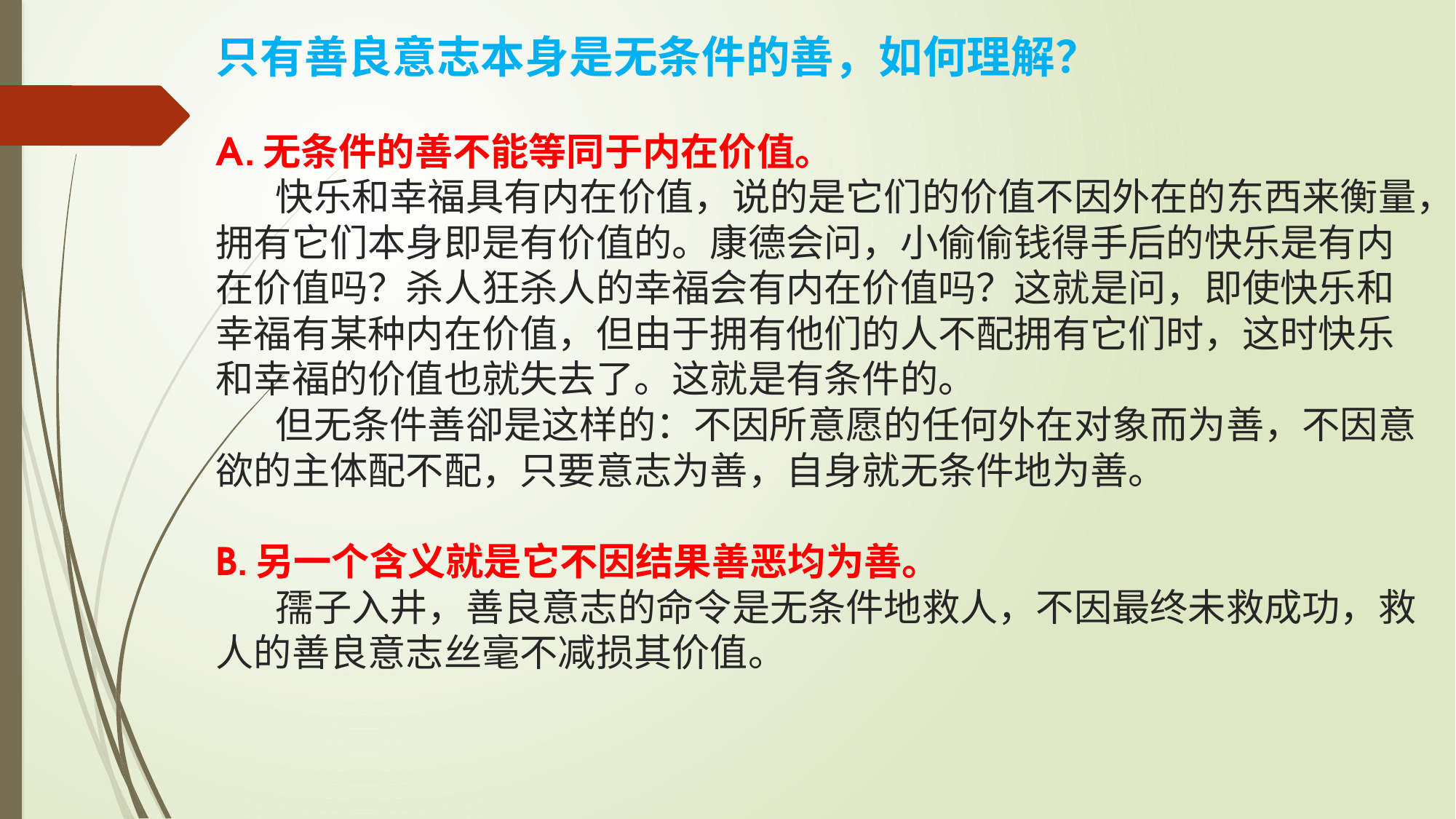

# 只有善良意志本身是无条件的善，如何理解？ A.无条件的善不能等同于内在价值。 快乐和幸福具有内在价值，说的是它们的价值不因外在的东西来衡量，拥有它们本身即是有价值的。康德会问，小偷偷钱得手后的快乐是有内在价值吗？杀人狂杀人的幸福会有内在价值吗？这就是问，即使快乐和幸福有某种内在价值，但由于拥有他们的人不配拥有它们时，这时快乐和幸福的价值也就失去了。这就是有条件的。 但无条件善卻是这样的：不因所意愿的任何外在对象而为善，不因意欲的主体配不配，只要意志为善，自身就无条件地为善。 B.另一个含义就是它不因结果善恶均为善。 孺子入井，善良意志的命令是无条件地救人，不因最终未救成功，救人的善良意志丝毫不减损其价值。